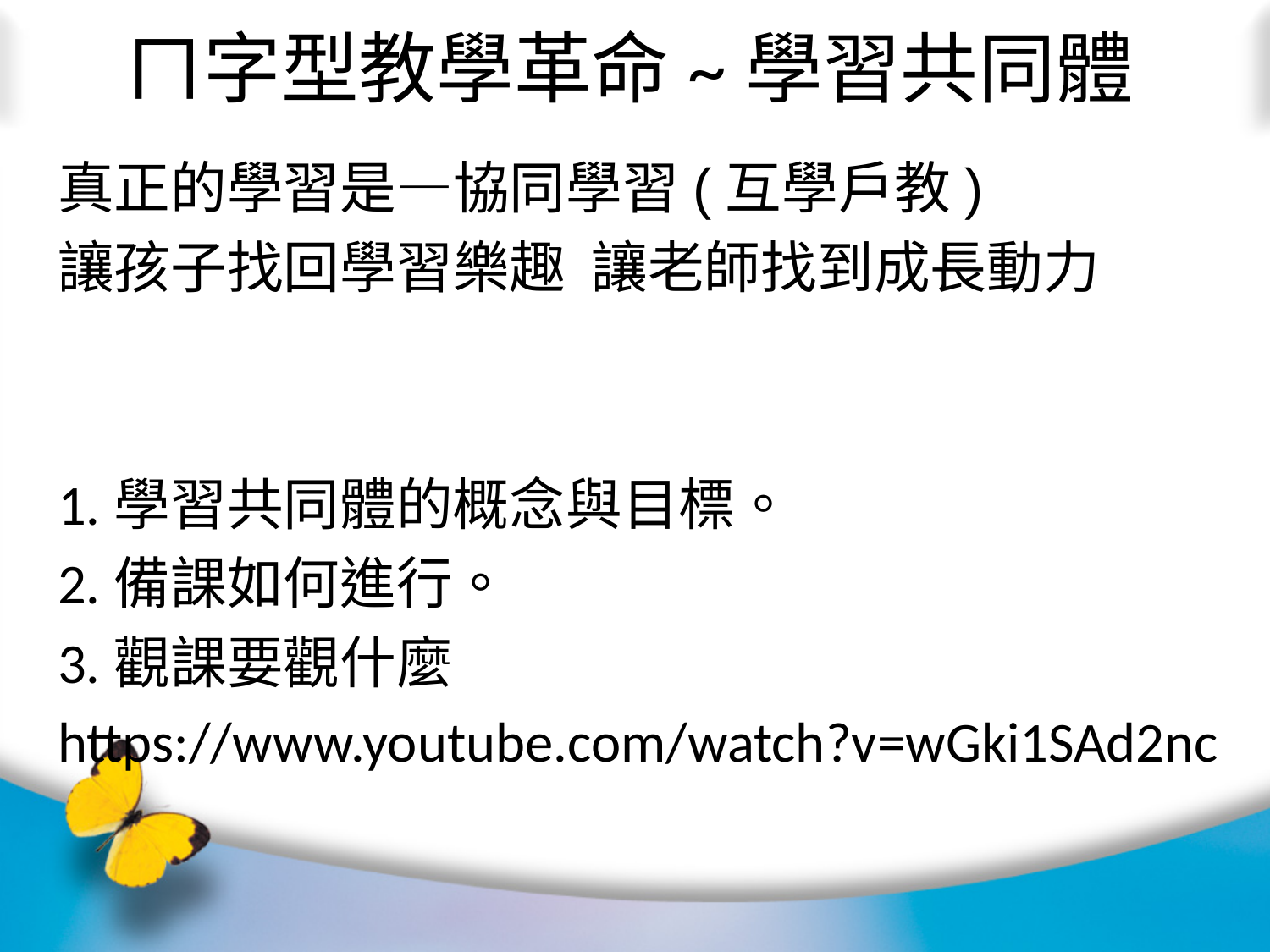

# ㄇ字型教學革命~學習共同體
真正的學習是—協同學習(互學戶教)
讓孩子找回學習樂趣  讓老師找到成長動力

1.學習共同體的概念與目標。
2.備課如何進行。
3.觀課要觀什麼
https://www.youtube.com/watch?v=wGki1SAd2nc